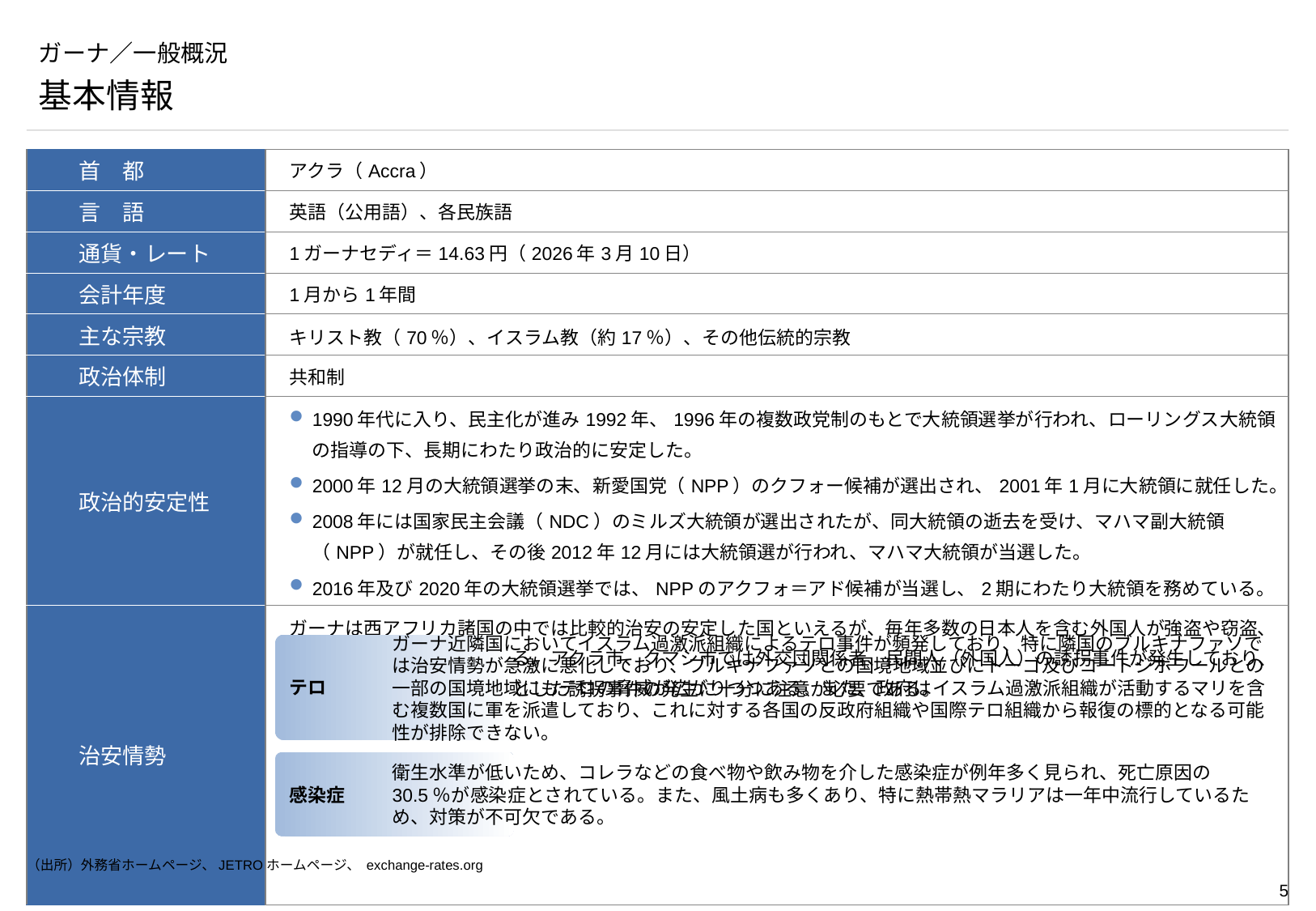

# ガーナ／一般概況
基本情報
| 首　都 | アクラ（Accra） |
| --- | --- |
| 言　語 | 英語（公用語）、各民族語 |
| 通貨・レート | 1ガーナセディ＝14.63円（2026年3月10日） |
| 会計年度 | 1月から1年間 |
| 主な宗教 | キリスト教（70％）、イスラム教（約17％）、その他伝統的宗教 |
| 政治体制 | 共和制 |
| 政治的安定性 | 1990年代に入り、民主化が進み1992年、1996年の複数政党制のもとで大統領選挙が行われ、ローリングス大統領の指導の下、長期にわたり政治的に安定した。 2000年12月の大統領選挙の末、新愛国党（NPP）のクフォー候補が選出され、2001年1月に大統領に就任した。 2008年には国家民主会議（NDC）のミルズ大統領が選出されたが、同大統領の逝去を受け、マハマ副大統領（NPP）が就任し、その後2012年12月には大統領選が行われ、マハマ大統領が当選した。 2016年及び2020年の大統領選挙では、NPPのアクフォ＝アド候補が当選し、2期にわたり大統領を務めている。 |
| 治安情勢 | ガーナは西アフリカ諸国の中では比較的治安の安定した国といえるが、毎年多数の日本人を含む外国人が強盗や窃盗、誘拐などの被害にあっている。アクラ市、クマシ市では外交団関係者、民間人（外国人）の誘拐事件が発生しており、今後も外国人をターゲットとした誘拐事件の発生に十分に注意が必要である。 |
テロ
ガーナ近隣国においてイスラム過激派組織によるテロ事件が頻発しており、特に隣国のブルキナファソでは治安情勢が急激に悪化しており、ブルキナファソとの国境地域並びにトーゴ及びコートジボワールとの一部の国境地域にもテロの脅威が広がりつつある。また、政府はイスラム過激派組織が活動するマリを含む複数国に軍を派遣しており、これに対する各国の反政府組織や国際テロ組織から報復の標的となる可能性が排除できない。
感染症
衛生水準が低いため、コレラなどの食べ物や飲み物を介した感染症が例年多く見られ、死亡原因の30.5％が感染症とされている。また、風土病も多くあり、特に熱帯熱マラリアは一年中流行しているため、対策が不可欠である。
（出所）外務省ホームページ、JETROホームページ、 exchange-rates.org